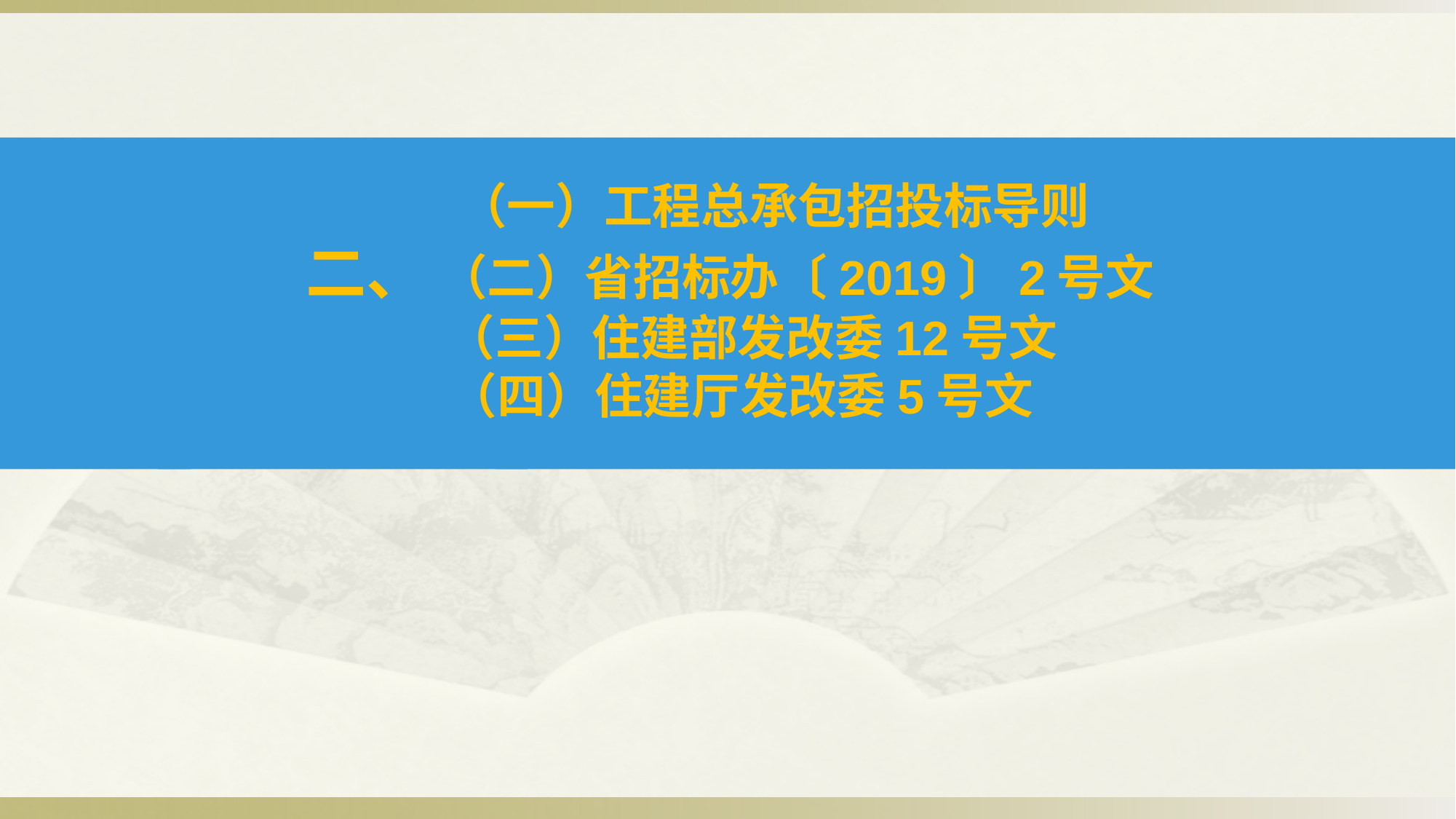

（一）工程总承包招投标导则
          二、 （二）省招标办〔2019〕2号文
              （三）住建部发改委12号文
            （四）住建厅发改委5号文